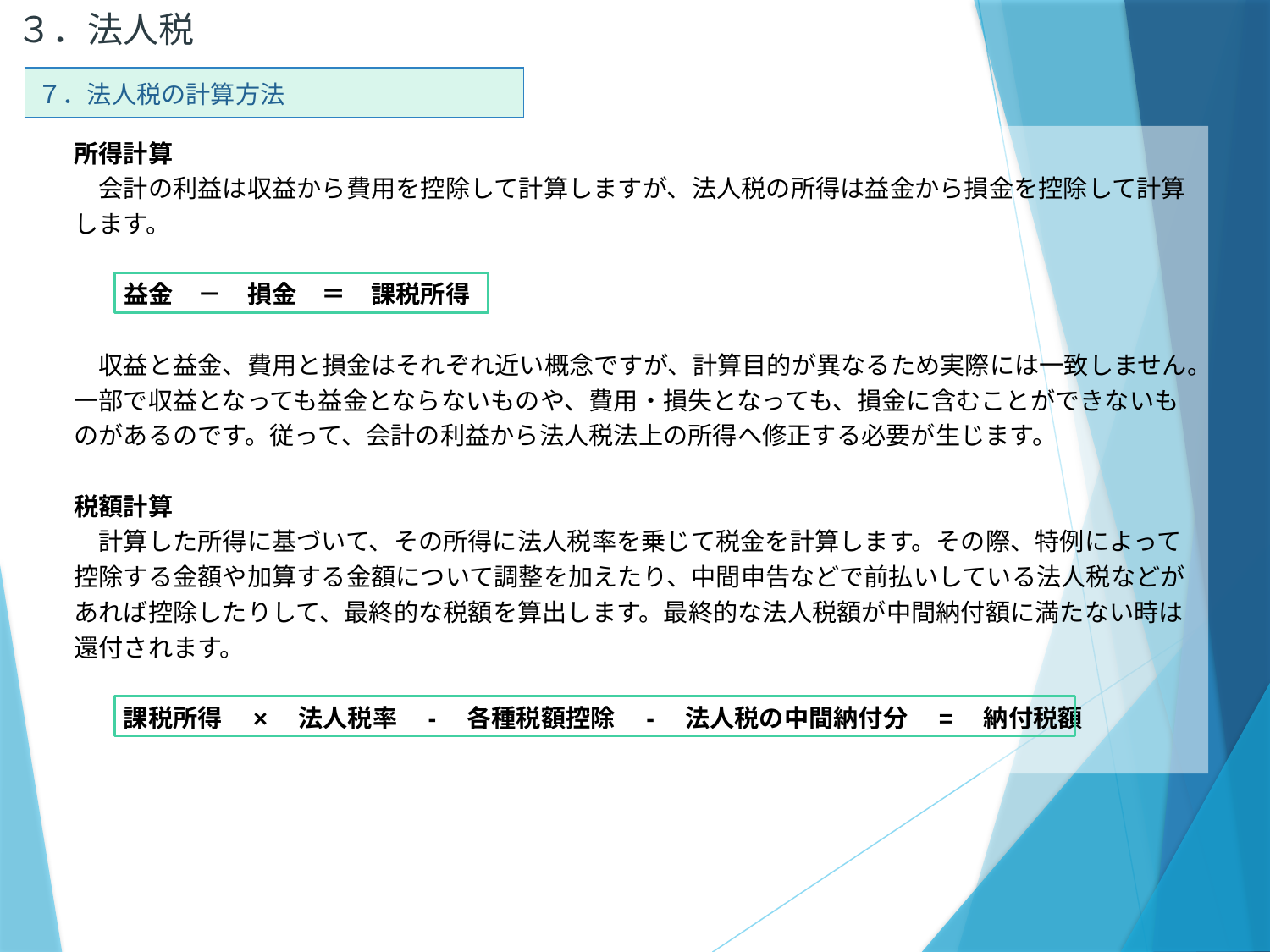

３．法人税
| ７．法人税の計算方法 |
| --- |
所得計算
　会計の利益は収益から費用を控除して計算しますが、法人税の所得は益金から損金を控除して計算
します。

　　益金　－　損金　＝　課税所得

　収益と益金、費用と損金はそれぞれ近い概念ですが、計算目的が異なるため実際には一致しません。一部で収益となっても益金とならないものや、費用・損失となっても、損金に含むことができないものがあるのです。従って、会計の利益から法人税法上の所得へ修正する必要が生じます。

税額計算
　計算した所得に基づいて、その所得に法人税率を乗じて税金を計算します。その際、特例によって
控除する金額や加算する金額について調整を加えたり、中間申告などで前払いしている法人税などがあれば控除したりして、最終的な税額を算出します。最終的な法人税額が中間納付額に満たない時は還付されます。

　　課税所得　×　法人税率　-　各種税額控除　-　法人税の中間納付分　=　納付税額